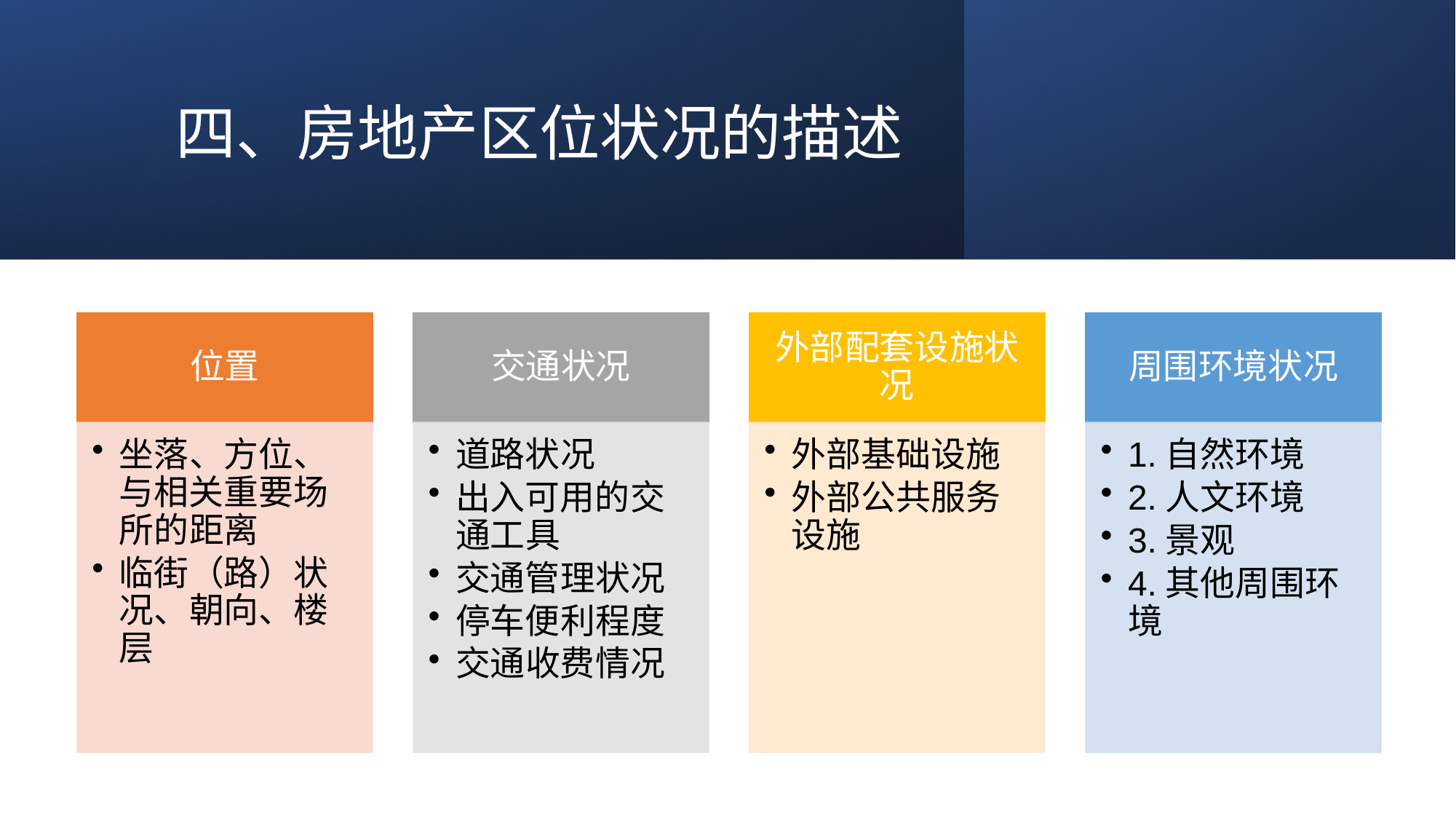

# 四、房地产区位状况的描述
位置
坐落、方位、与相关重要场所的距离
临街（路）状况、朝向、楼层
交通状况
道路状况
出入可用的交通工具
交通管理状况
停车便利程度
交通收费情况
外部配套设施状况
外部基础设施
外部公共服务设施
周围环境状况
1.自然环境
2.人文环境
3.景观
4.其他周围环境